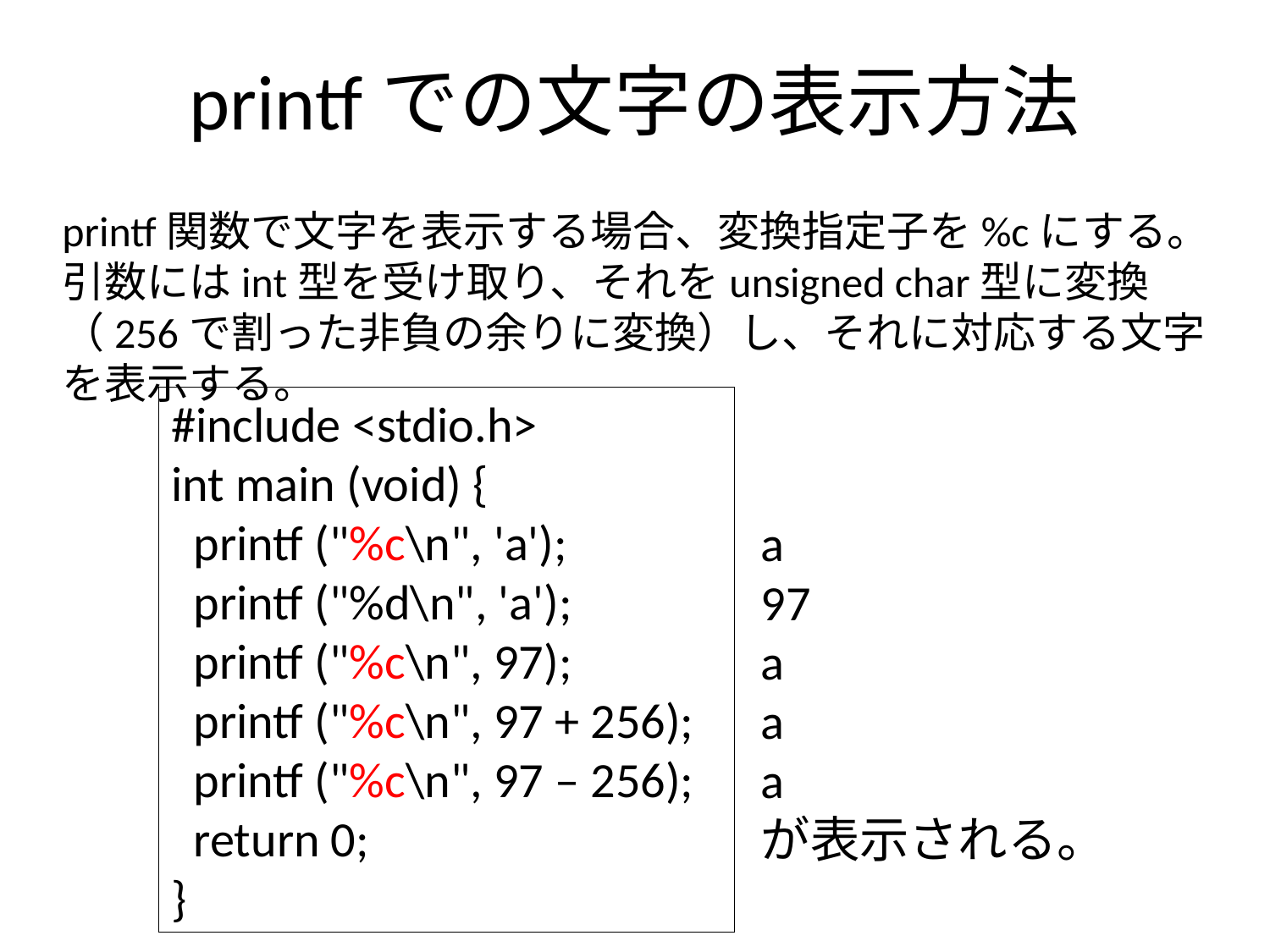

# printfでの文字の表示方法
printf関数で文字を表示する場合、変換指定子を%cにする。引数にはint型を受け取り、それをunsigned char型に変換（256で割った非負の余りに変換）し、それに対応する文字を表示する。
#include <stdio.h>
int main (void) {
  printf ("%c\n", 'a');
  printf ("%d\n", 'a');
  printf ("%c\n", 97);
  printf ("%c\n", 97 + 256);
  printf ("%c\n", 97 – 256);
  return 0;
}
a
97
a
a
a
が表示される。